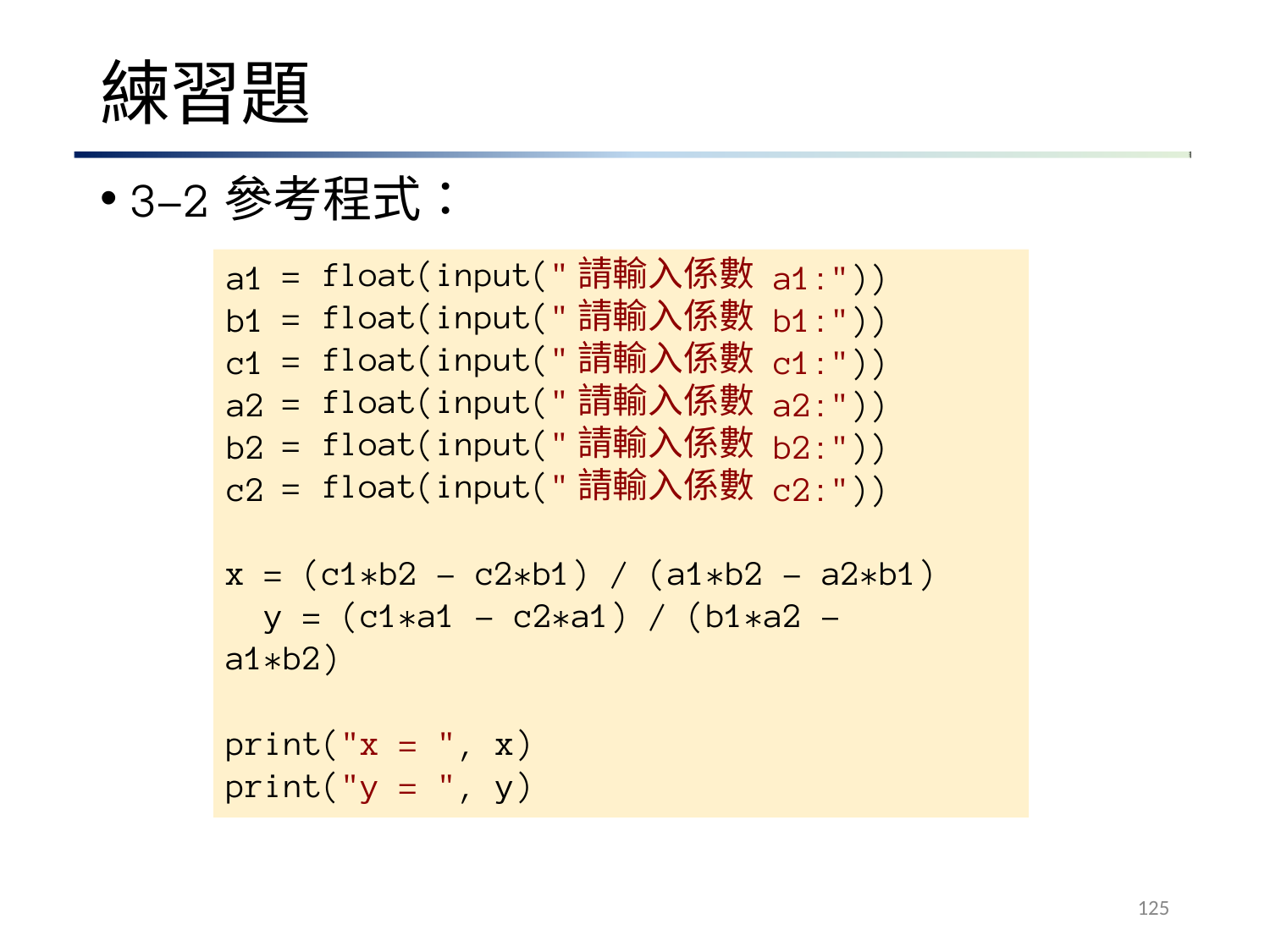

# 練習題
3-2參考程式：

| a1 | = float(input("請輸入係數 | a1:")) |
| --- | --- | --- |
| b1 | = float(input("請輸入係數 | b1:")) |
| c1 | = float(input("請輸入係數 | c1:")) |
| a2 | = float(input("請輸入係數 | a2:")) |
| b2 | = float(input("請輸入係數 | b2:")) |
| c2 | = float(input("請輸入係數 | c2:")) |
x = (c1*b2 - c2*b1) / (a1*b2 - a2*b1)   y = (c1*a1 - c2*a1) / (b1*a2 - a1*b2)

print("x = ", x)
print("y = ", y)
125